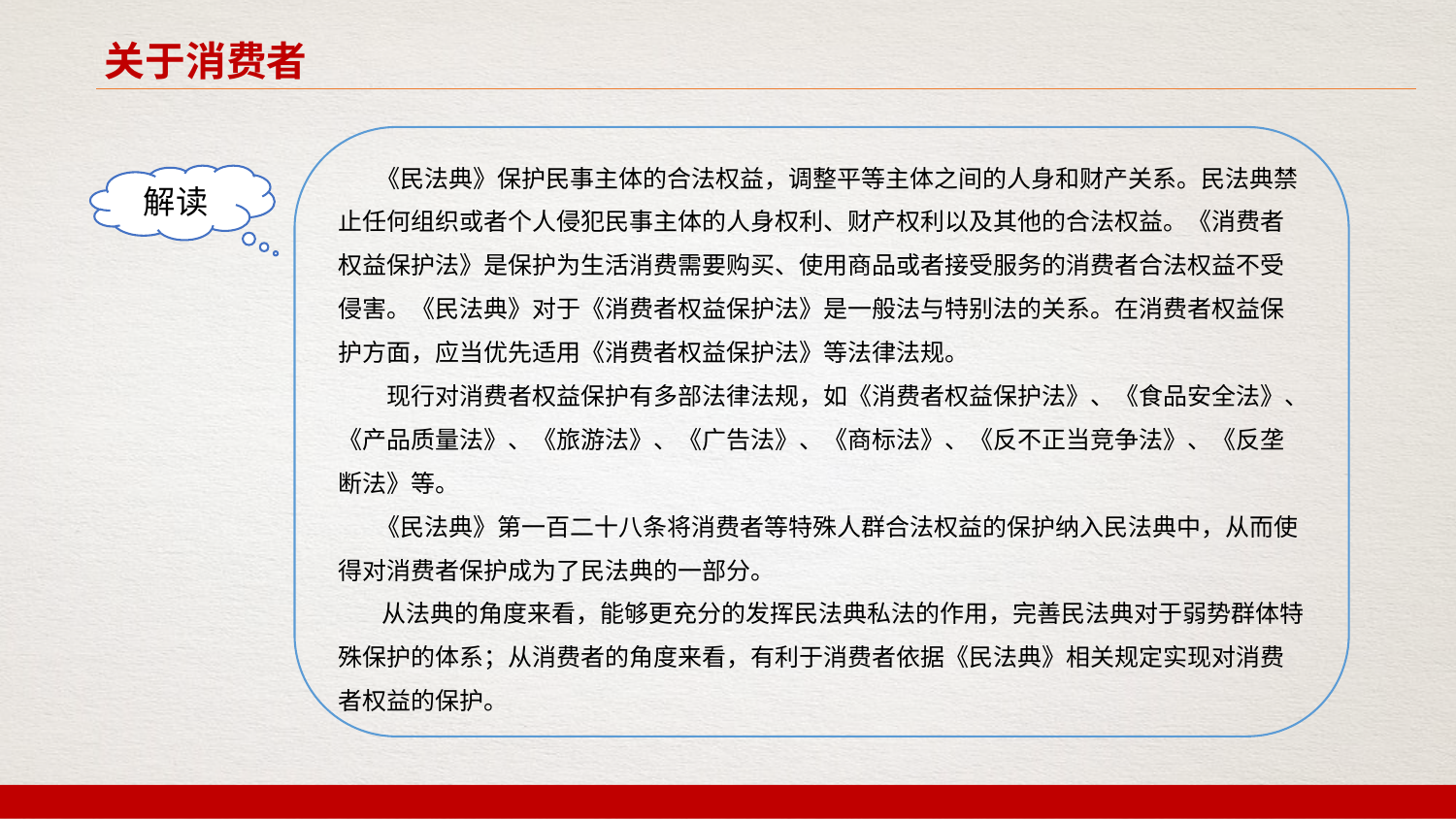

关于消费者
      《民法典》保护民事主体的合法权益，调整平等主体之间的人身和财产关系。民法典禁止任何组织或者个人侵犯民事主体的人身权利、财产权利以及其他的合法权益。《消费者权益保护法》是保护为生活消费需要购买、使用商品或者接受服务的消费者合法权益不受侵害。《民法典》对于《消费者权益保护法》是一般法与特别法的关系。在消费者权益保护方面，应当优先适用《消费者权益保护法》等法律法规。
        现行对消费者权益保护有多部法律法规，如《消费者权益保护法》、《食品安全法》、《产品质量法》、《旅游法》、《广告法》、《商标法》、《反不正当竞争法》、《反垄断法》等。
      《民法典》第一百二十八条将消费者等特殊人群合法权益的保护纳入民法典中，从而使得对消费者保护成为了民法典的一部分。
       从法典的角度来看，能够更充分的发挥民法典私法的作用，完善民法典对于弱势群体特殊保护的体系；从消费者的角度来看，有利于消费者依据《民法典》相关规定实现对消费者权益的保护。

解读